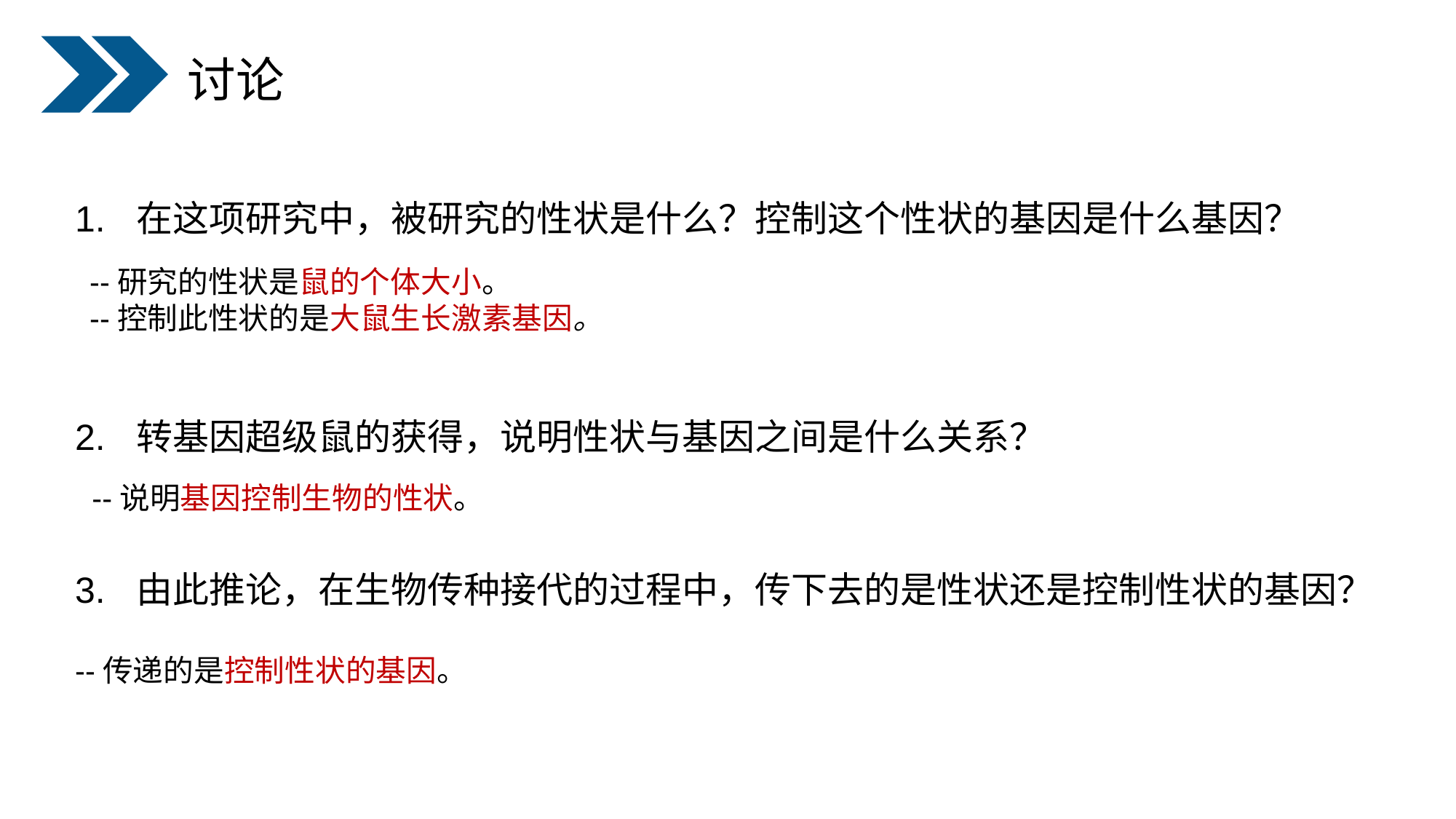

讨论

在这项研究中，被研究的性状是什么？控制这个性状的基因是什么基因？

转基因超级鼠的获得，说明性状与基因之间是什么关系？

由此推论，在生物传种接代的过程中，传下去的是性状还是控制性状的基因？

--研究的性状是鼠的个体大小。
--控制此性状的是大鼠生长激素基因。
--说明基因控制生物的性状。
--传递的是控制性状的基因。